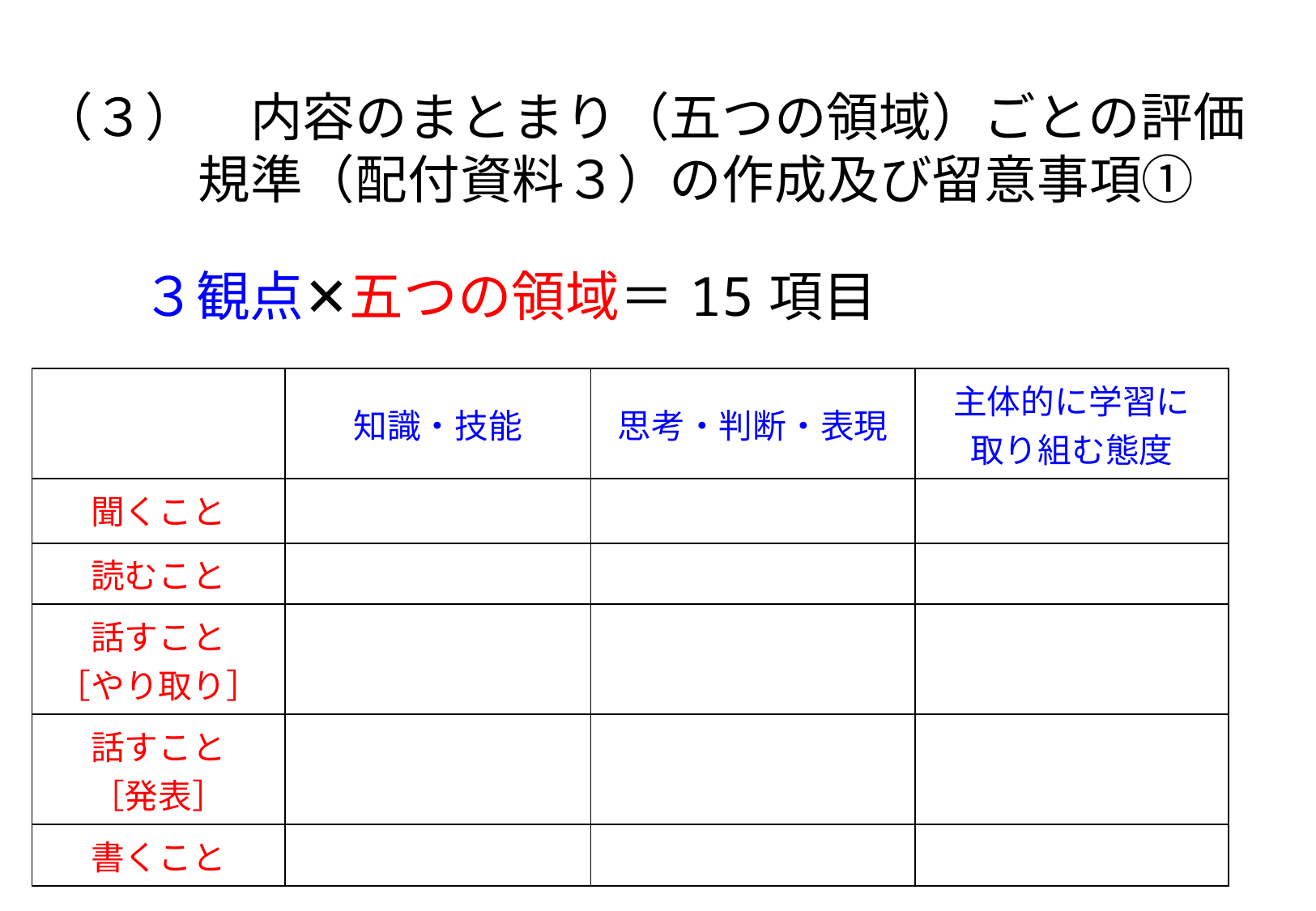

（３）　内容のまとまり（五つの領域）ごとの評価
　　　　規準（配付資料３）の作成及び留意事項①
　　　３観点✕五つの領域＝15項目
|  | 知識・技能 | 思考・判断・表現 | 主体的に学習に 取り組む態度 |
| --- | --- | --- | --- |
| 聞くこと |  |  |  |
| 読むこと |  |  |  |
| 話すこと ［やり取り］ |  |  |  |
| 話すこと ［発表］ |  |  |  |
| 書くこと |  |  |  |